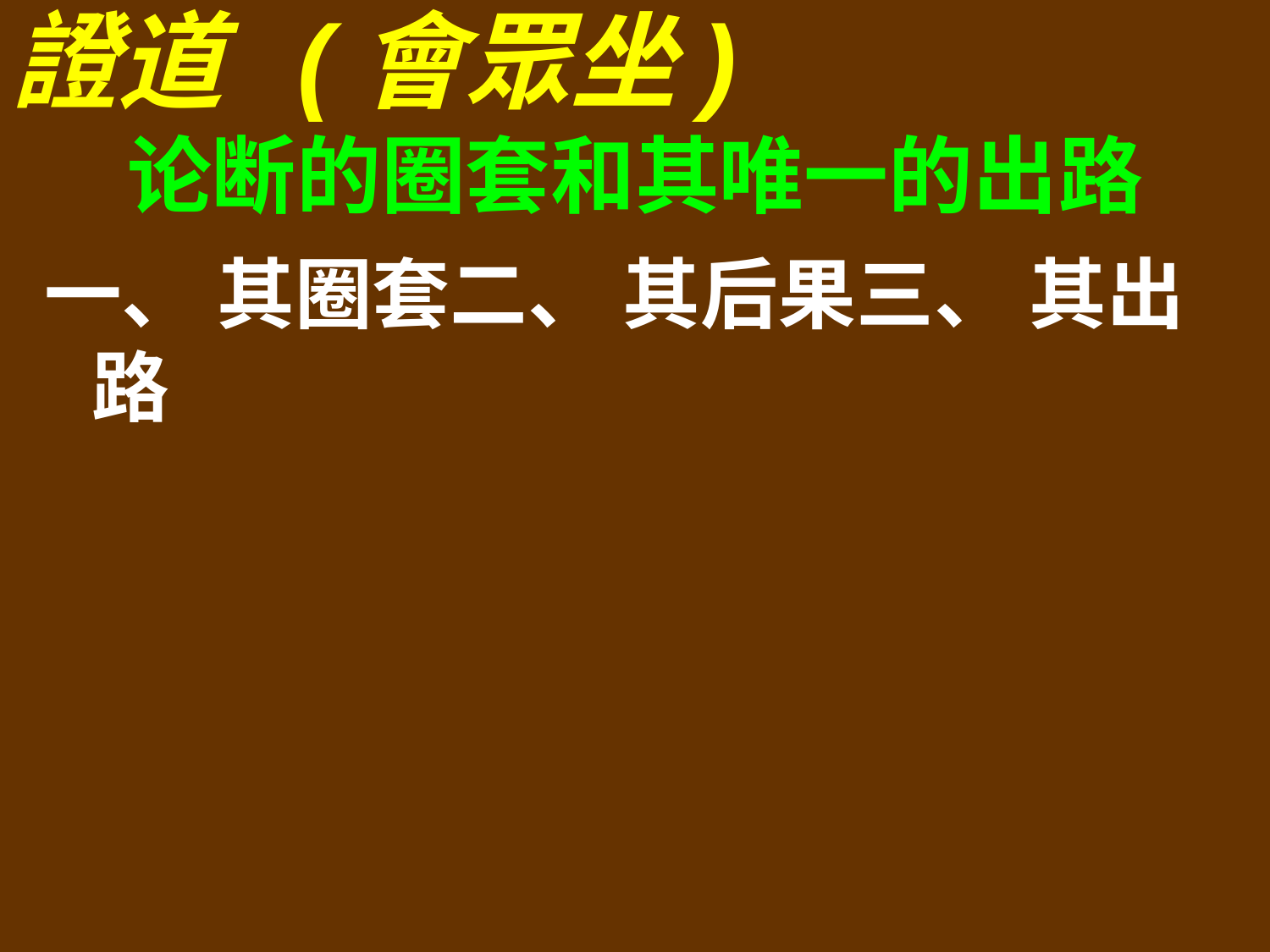

證道  (會眾坐)
论断的圈套和其唯一的出路
一、 其圈套二、 其后果三、 其出路